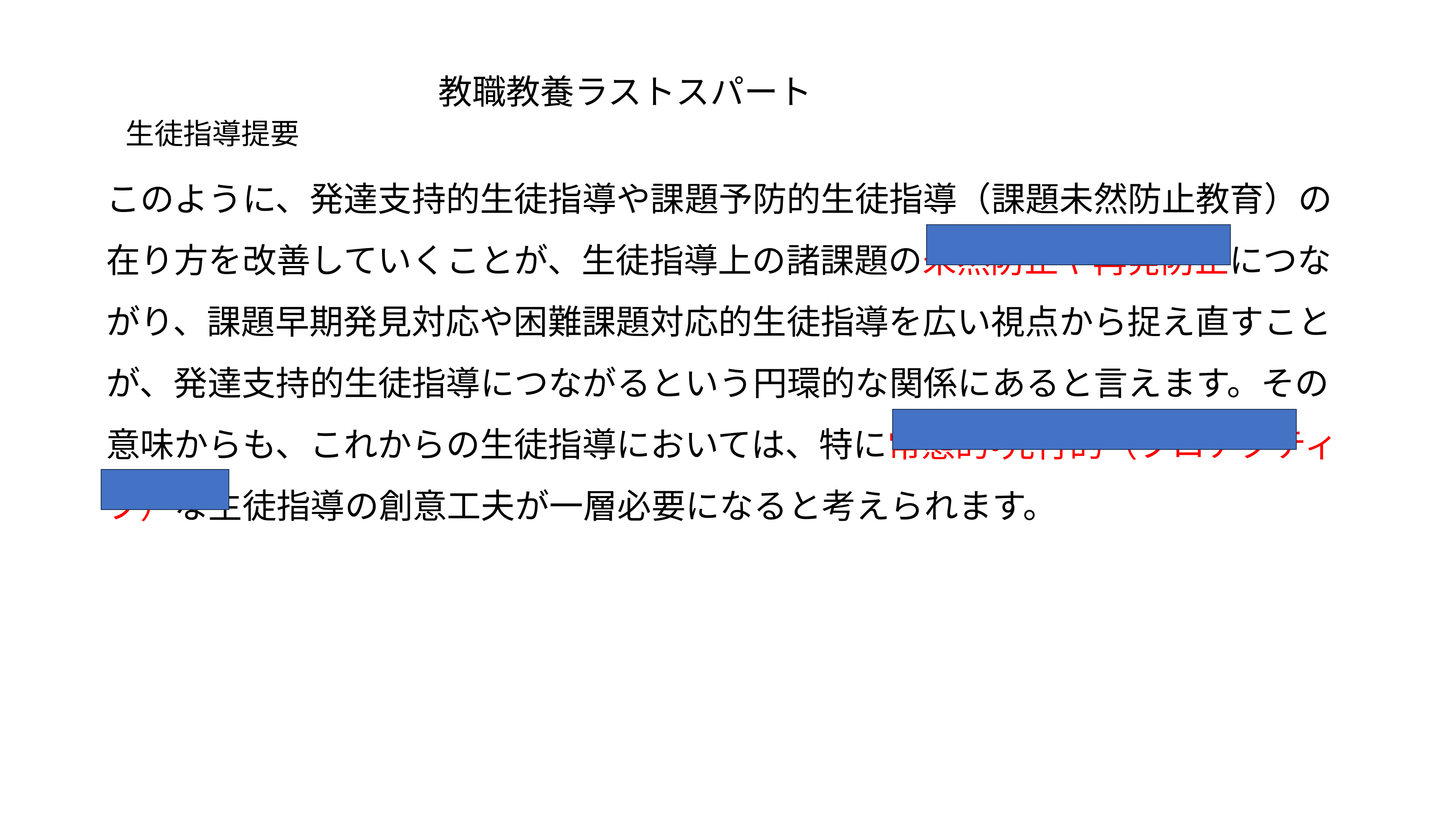

# 教職教養ラストスパート
生徒指導提要
このように、発達支持的生徒指導や課題予防的生徒指導（課題未然防止教育）の在り方を改善していくことが、生徒指導上の諸課題の未然防止や再発防止につながり、課題早期発見対応や困難課題対応的生徒指導を広い視点から捉え直すことが、発達支持的生徒指導につながるという円環的な関係にあると言えます。その意味からも、これからの生徒指導においては、特に常態的・先行的（プロアクティブ）な生徒指導の創意工夫が一層必要になると考えられます。